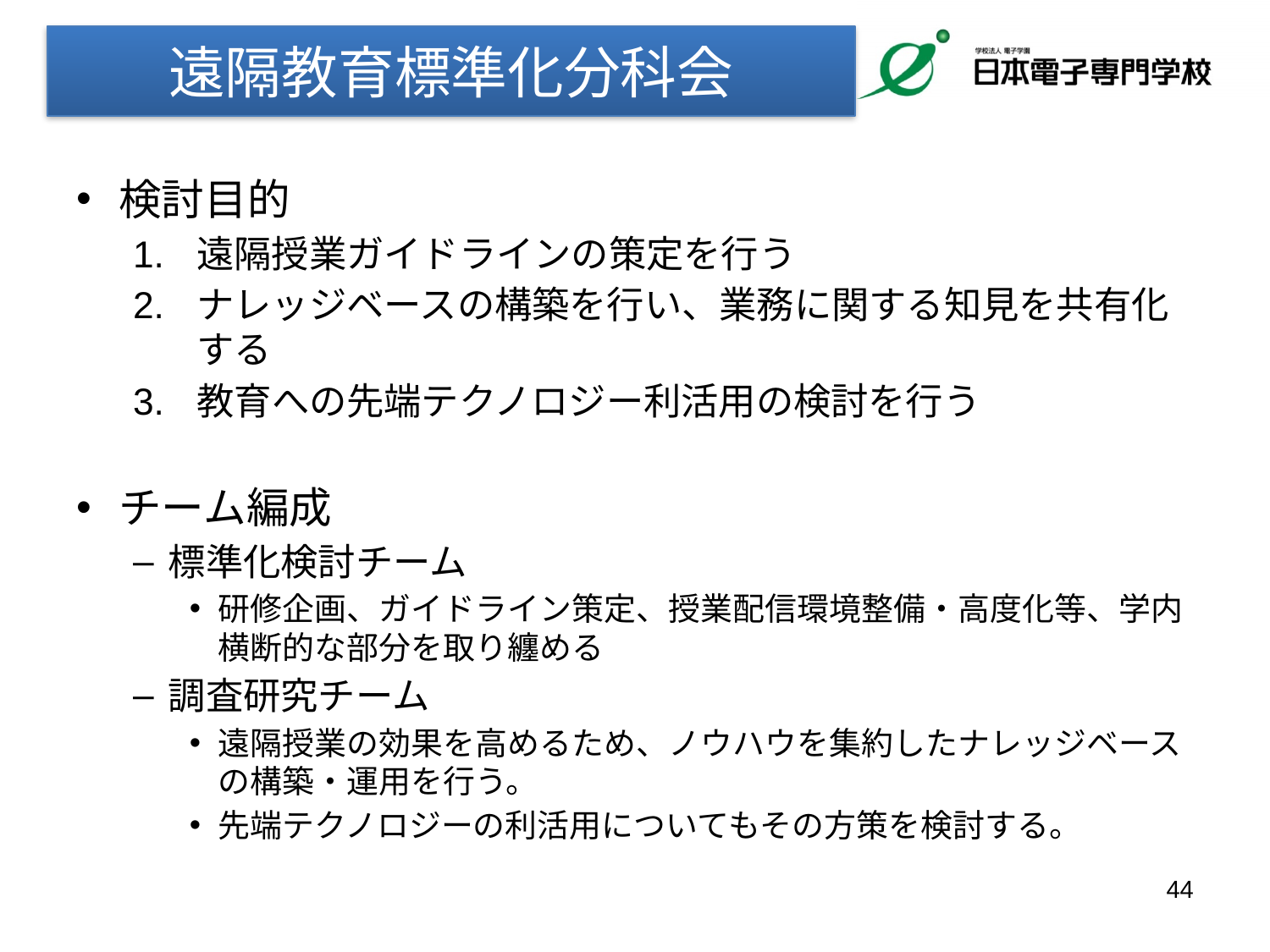

遠隔教育標準化分科会
検討目的
遠隔授業ガイドラインの策定を行う
ナレッジベースの構築を行い、業務に関する知見を共有化する
教育への先端テクノロジー利活用の検討を行う

チーム編成
標準化検討チーム
研修企画、ガイドライン策定、授業配信環境整備・高度化等、学内横断的な部分を取り纏める
調査研究チーム
遠隔授業の効果を高めるため、ノウハウを集約したナレッジベースの構築・運用を行う。
先端テクノロジーの利活用についてもその方策を検討する。
44